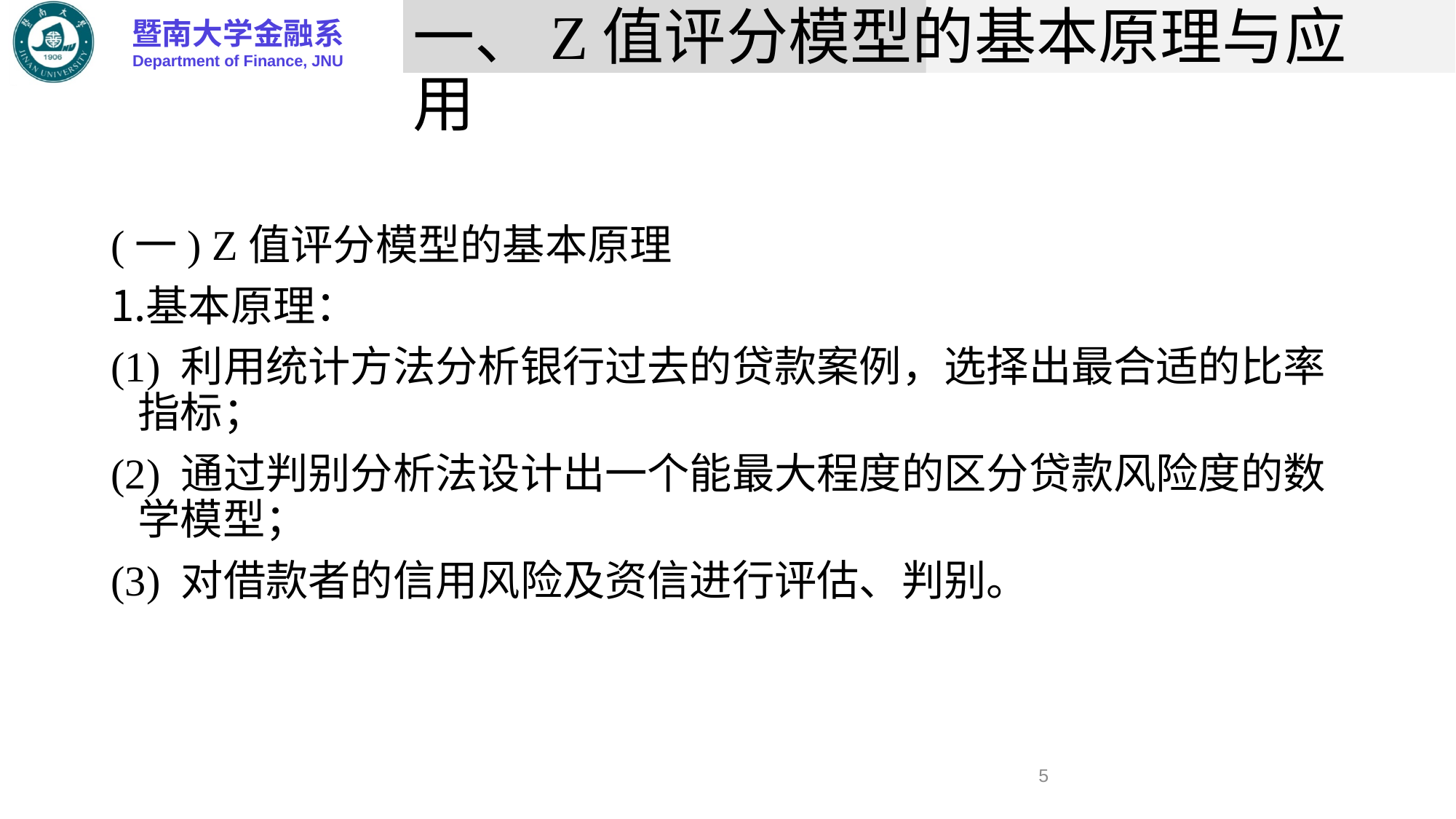

# 一、Z值评分模型的基本原理与应用
(一) Z值评分模型的基本原理
基本原理：
(1) 利用统计方法分析银行过去的贷款案例，选择出最合适的比率指标；
(2) 通过判别分析法设计出一个能最大程度的区分贷款风险度的数学模型；
(3) 对借款者的信用风险及资信进行评估、判别。

5